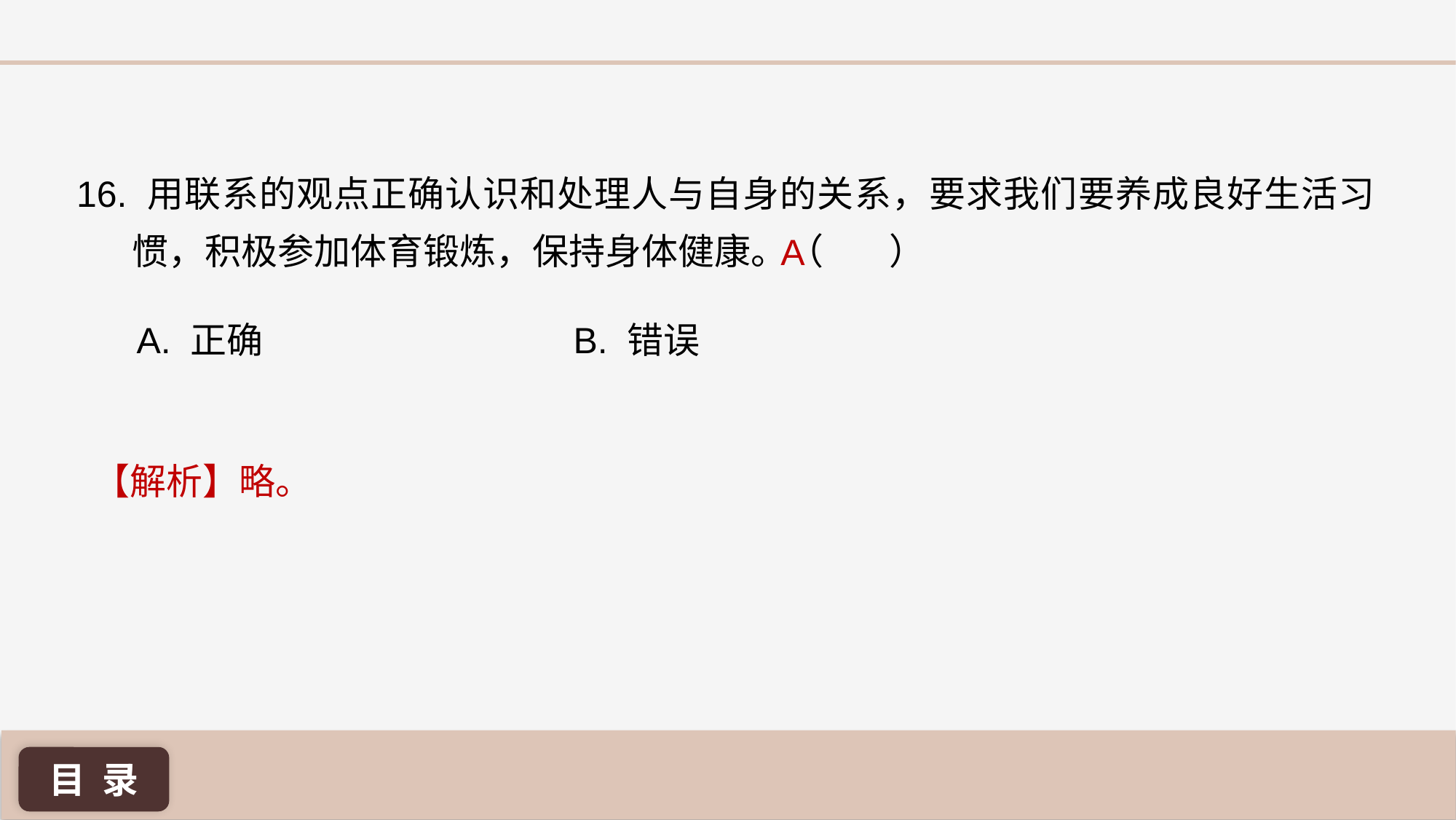

16. 用联系的观点正确认识和处理人与自身的关系，要求我们要养成良好生活习惯，积极参加体育锻炼，保持身体健康。（        ）
A
A. 正确 			B. 错误
【解析】略。